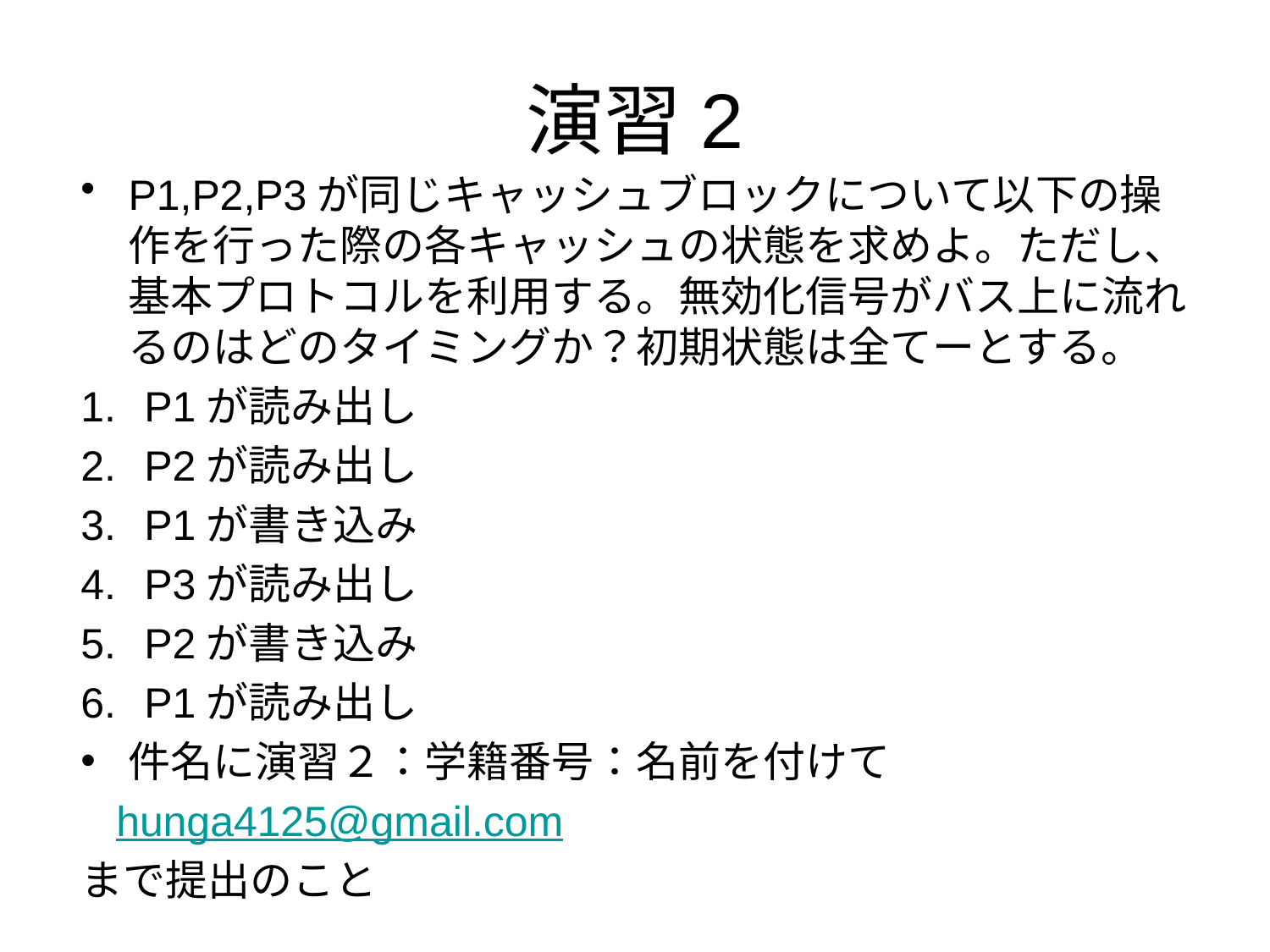

# 演習2
P1,P2,P3が同じキャッシュブロックについて以下の操作を行った際の各キャッシュの状態を求めよ。ただし、基本プロトコルを利用する。無効化信号がバス上に流れるのはどのタイミングか？初期状態は全てーとする。
P1が読み出し
P2が読み出し
P1が書き込み
P3が読み出し
P2が書き込み
P1が読み出し
件名に演習２：学籍番号：名前を付けて
   hunga4125@gmail.com
まで提出のこと